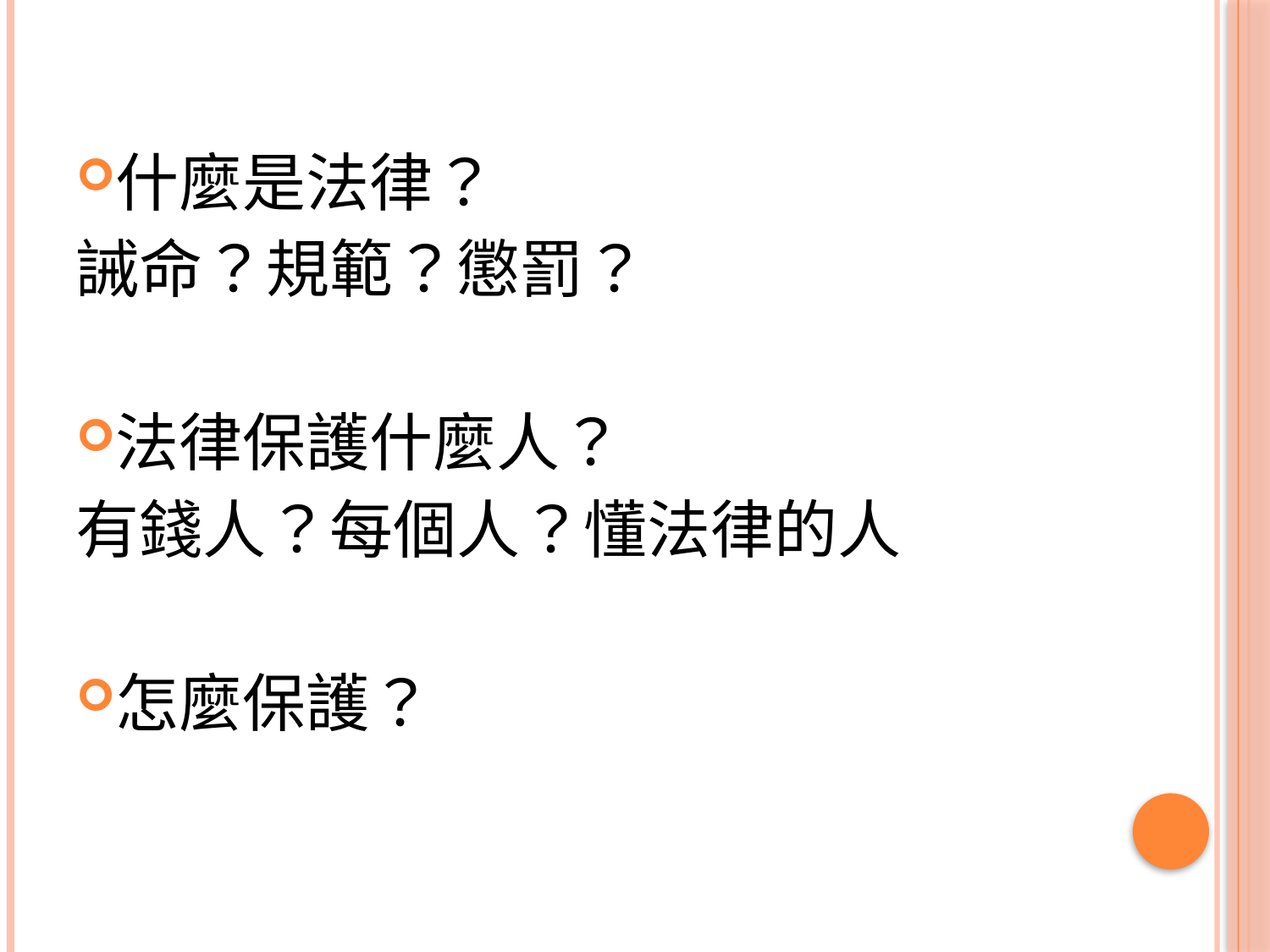

#
什麼是法律？
誡命？規範？懲罰？

法律保護什麼人？
有錢人？每個人？懂法律的人

怎麼保護？